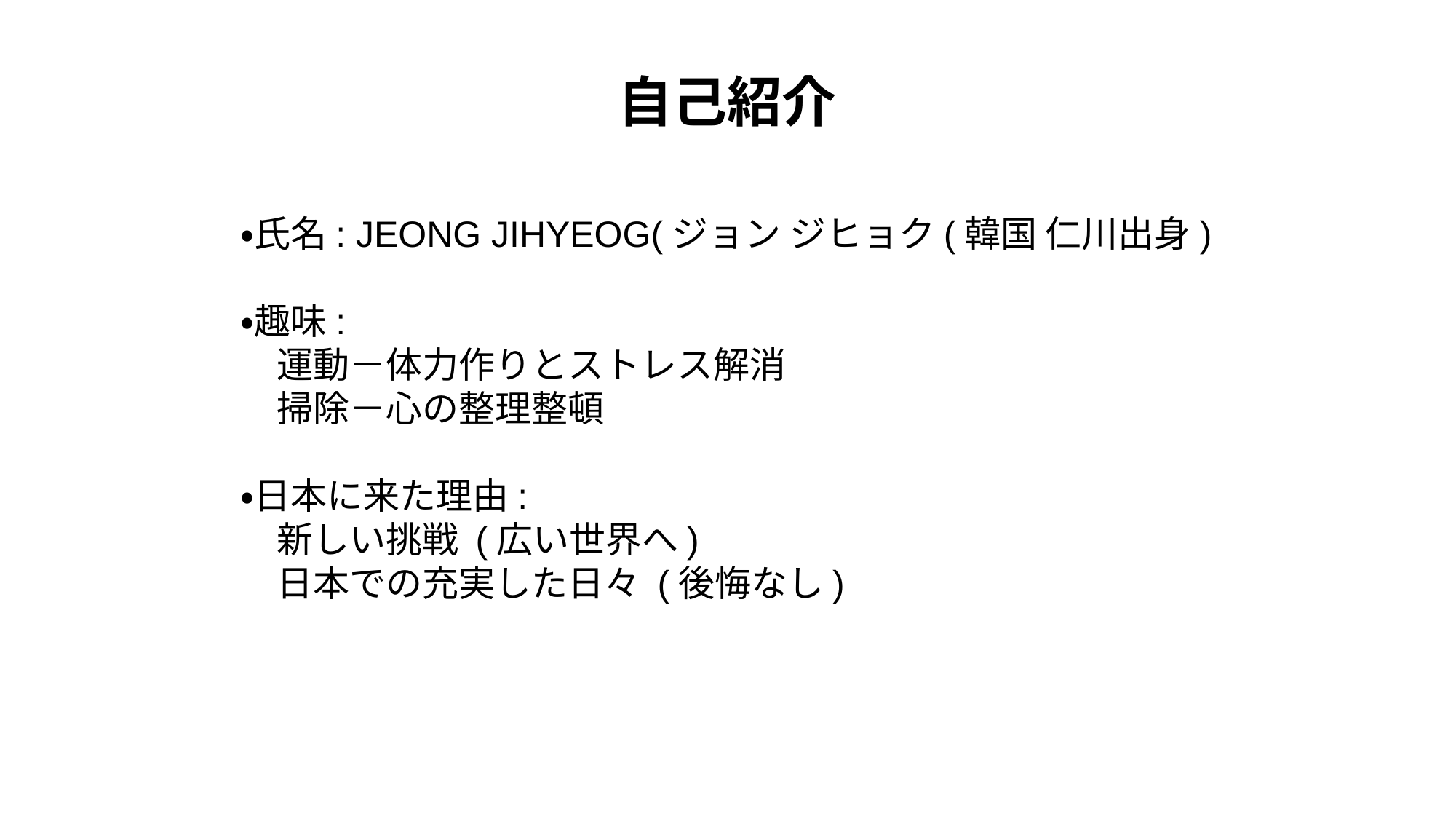

自己紹介

・氏名: JEONG JIHYEOG(ジョン ジヒョク(韓国 仁川出身)

・趣味:
　運動－体力作りとストレス解消
　掃除－心の整理整頓

・日本に来た理由:
　新しい挑戦 (広い世界へ)
　日本での充実した日々 (後悔なし)